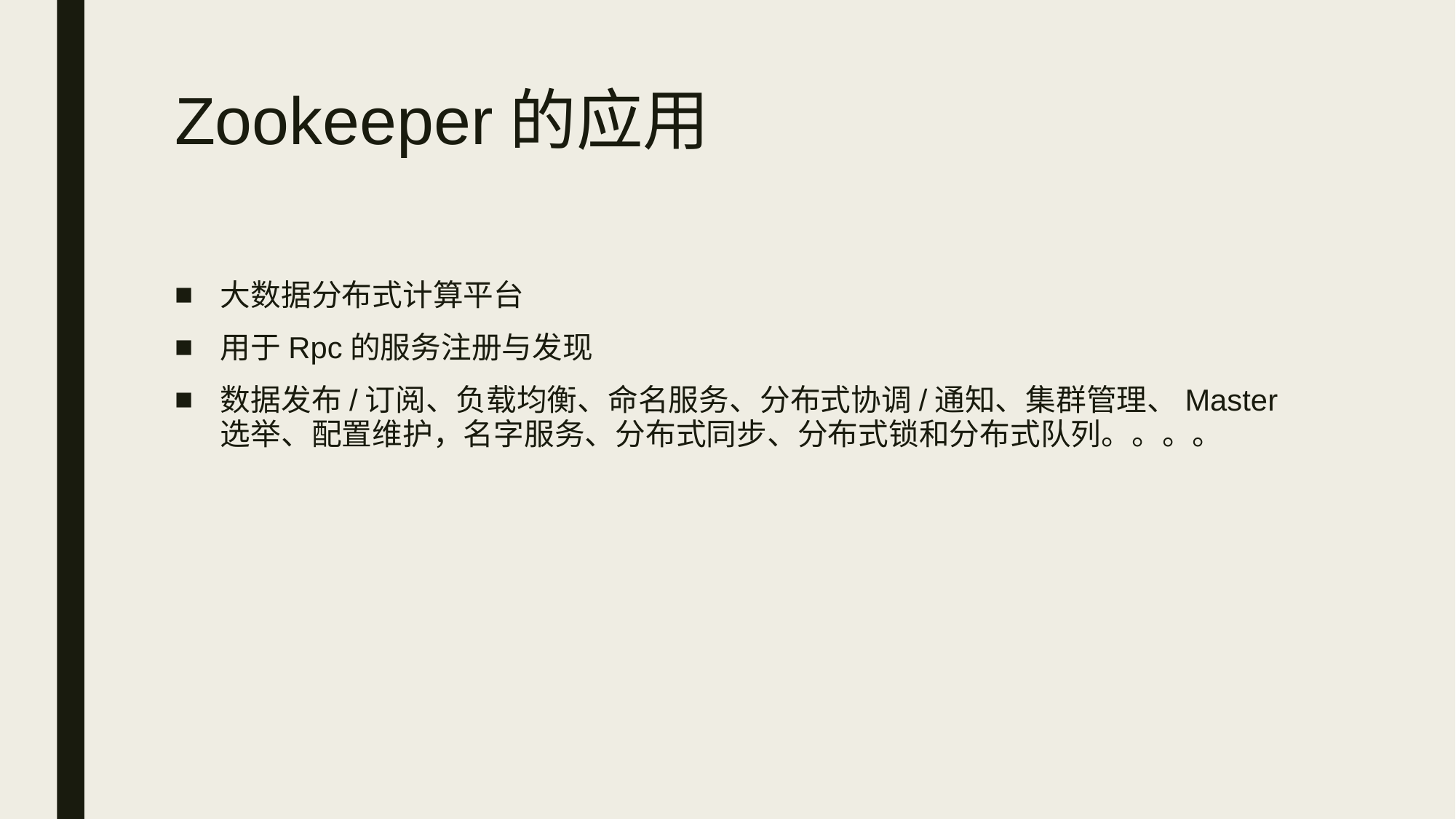

# Zookeeper的应用
大数据分布式计算平台
用于Rpc的服务注册与发现
数据发布/订阅、负载均衡、命名服务、分布式协调/通知、集群管理、Master 选举、配置维护，名字服务、分布式同步、分布式锁和分布式队列。。。。